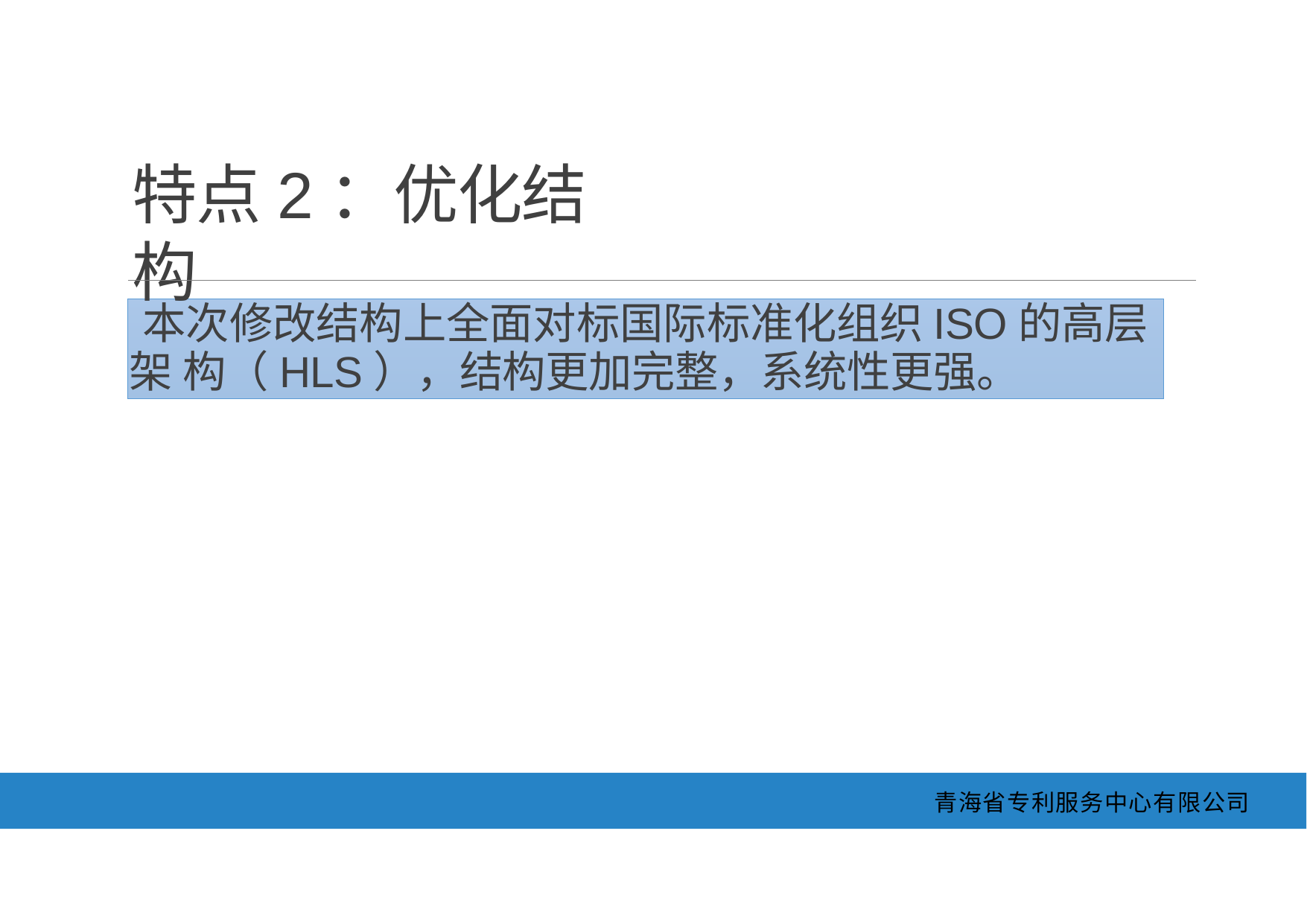

特点2：优化结构

本次修改结构上全面对标国际标准化组织ISO的高层架 构（HLS），结构更加完整，系统性更强。

青海省专利服务中心有限公司